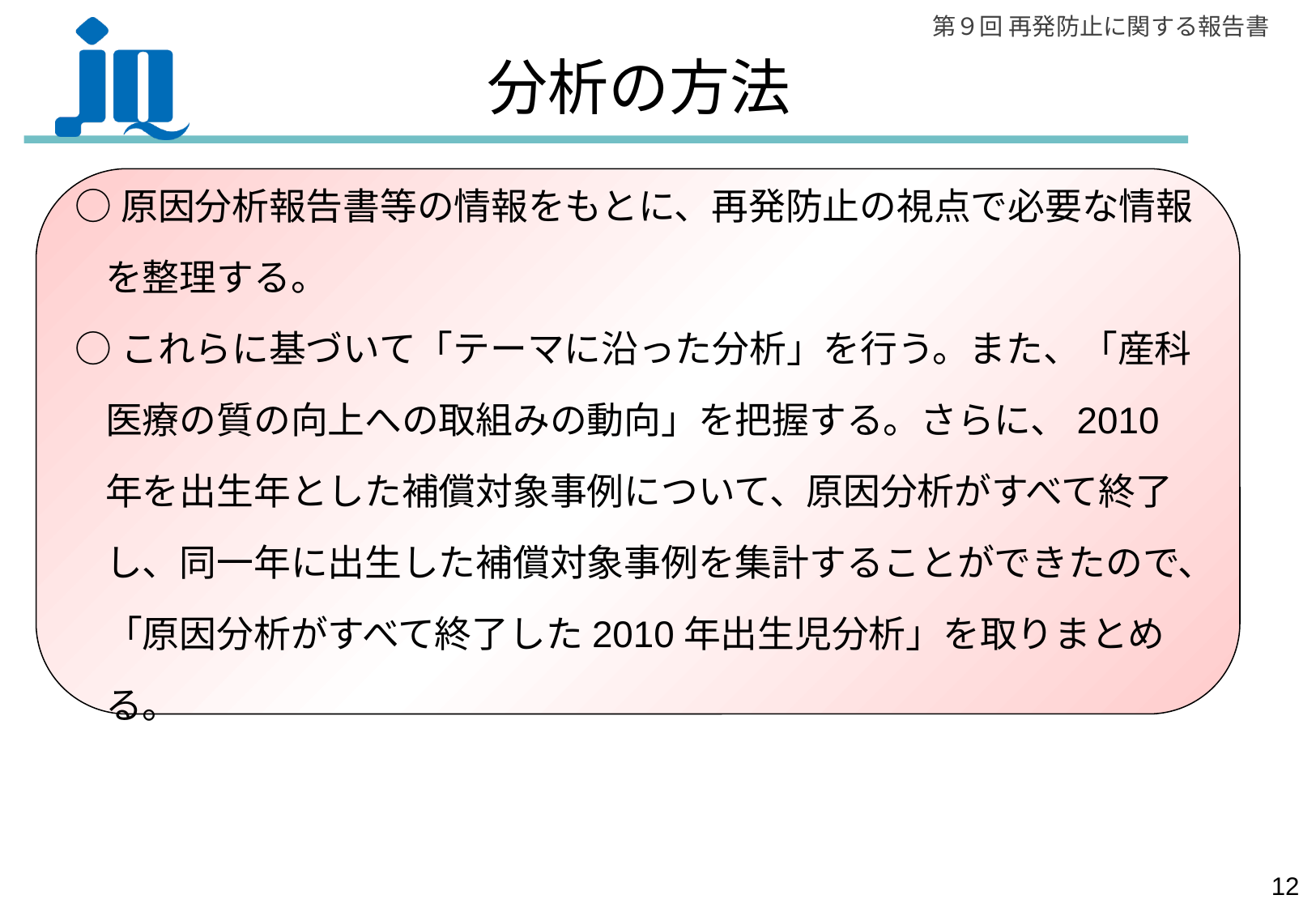

# 分析の方法
○原因分析報告書等の情報をもとに、再発防止の視点で必要な情報を整理する。
○これらに基づいて「テーマに沿った分析」を行う。また、「産科医療の質の向上への取組みの動向」を把握する。さらに、2010年を出生年とした補償対象事例について、原因分析がすべて終了し、同一年に出生した補償対象事例を集計することができたので、「原因分析がすべて終了した2010年出生児分析」を取りまとめる。
12